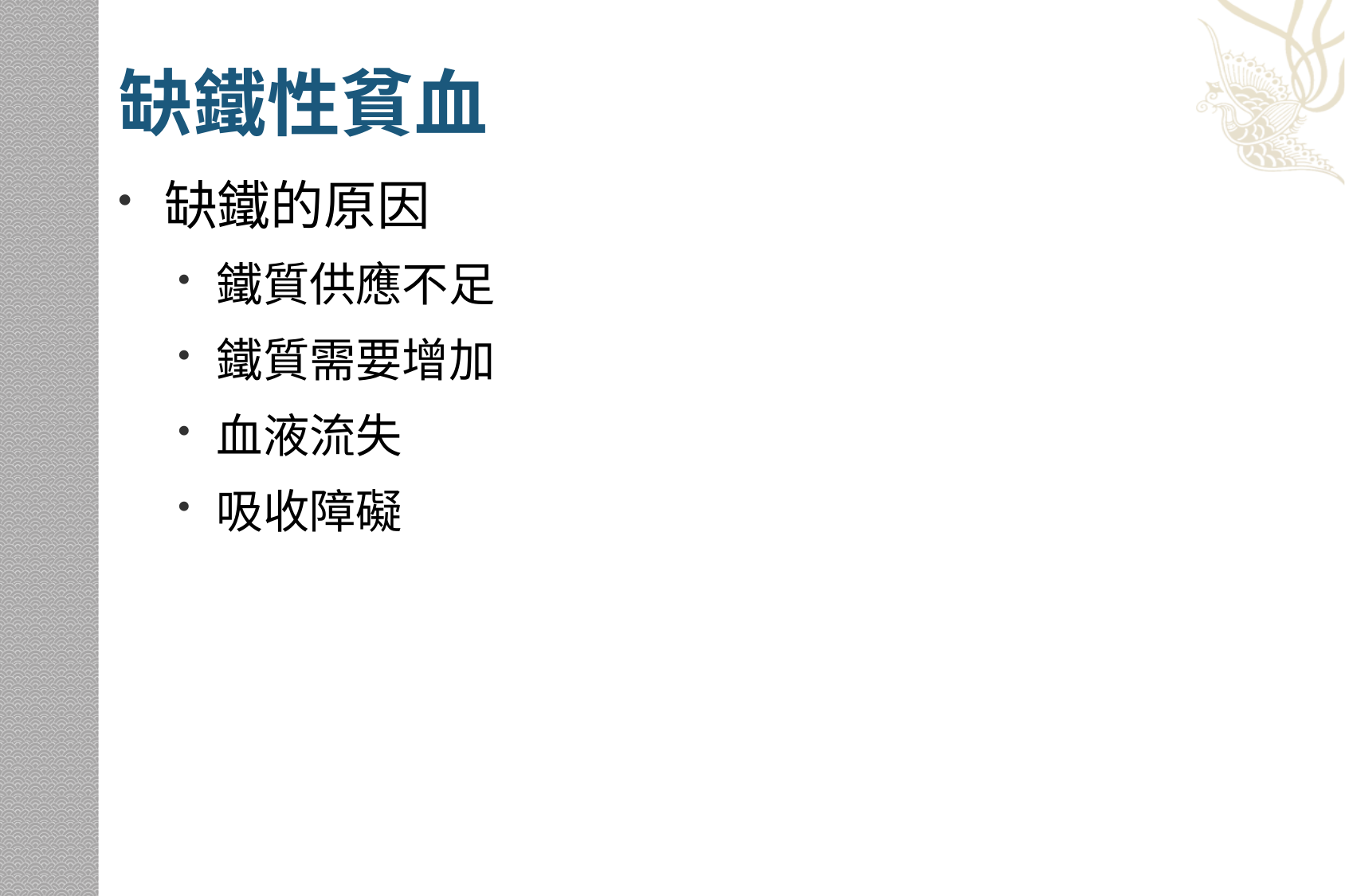

# 缺鐵性貧血
缺鐵的原因
鐵質供應不足
鐵質需要增加
血液流失
吸收障礙